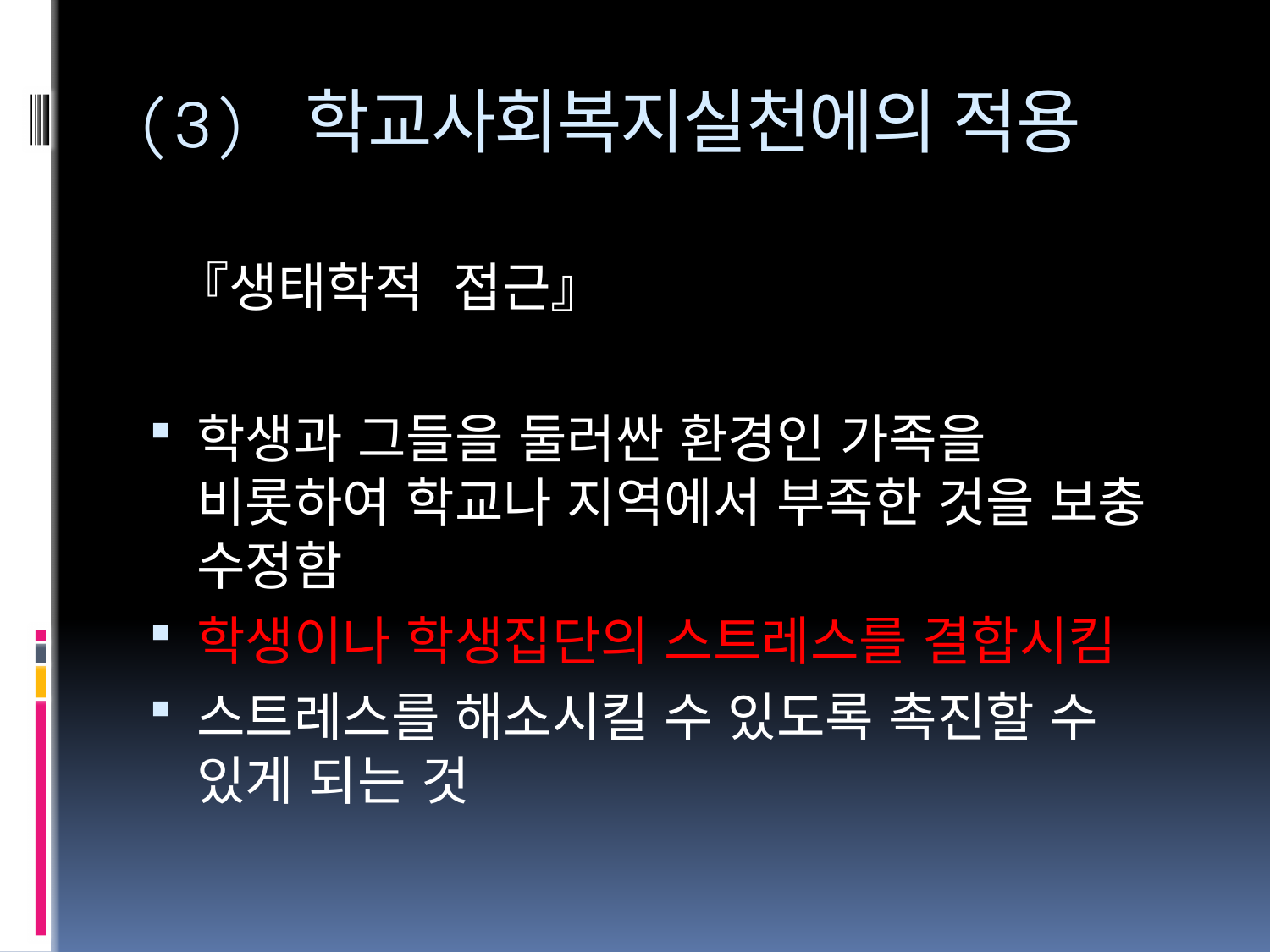

# (3) 학교사회복지실천에의 적용
 『생태학적  접근』

학생과 그들을 둘러싼 환경인 가족을 비롯하여 학교나 지역에서 부족한 것을 보충 수정함
학생이나 학생집단의 스트레스를 결합시킴
스트레스를 해소시킬 수 있도록 촉진할 수 있게 되는 것